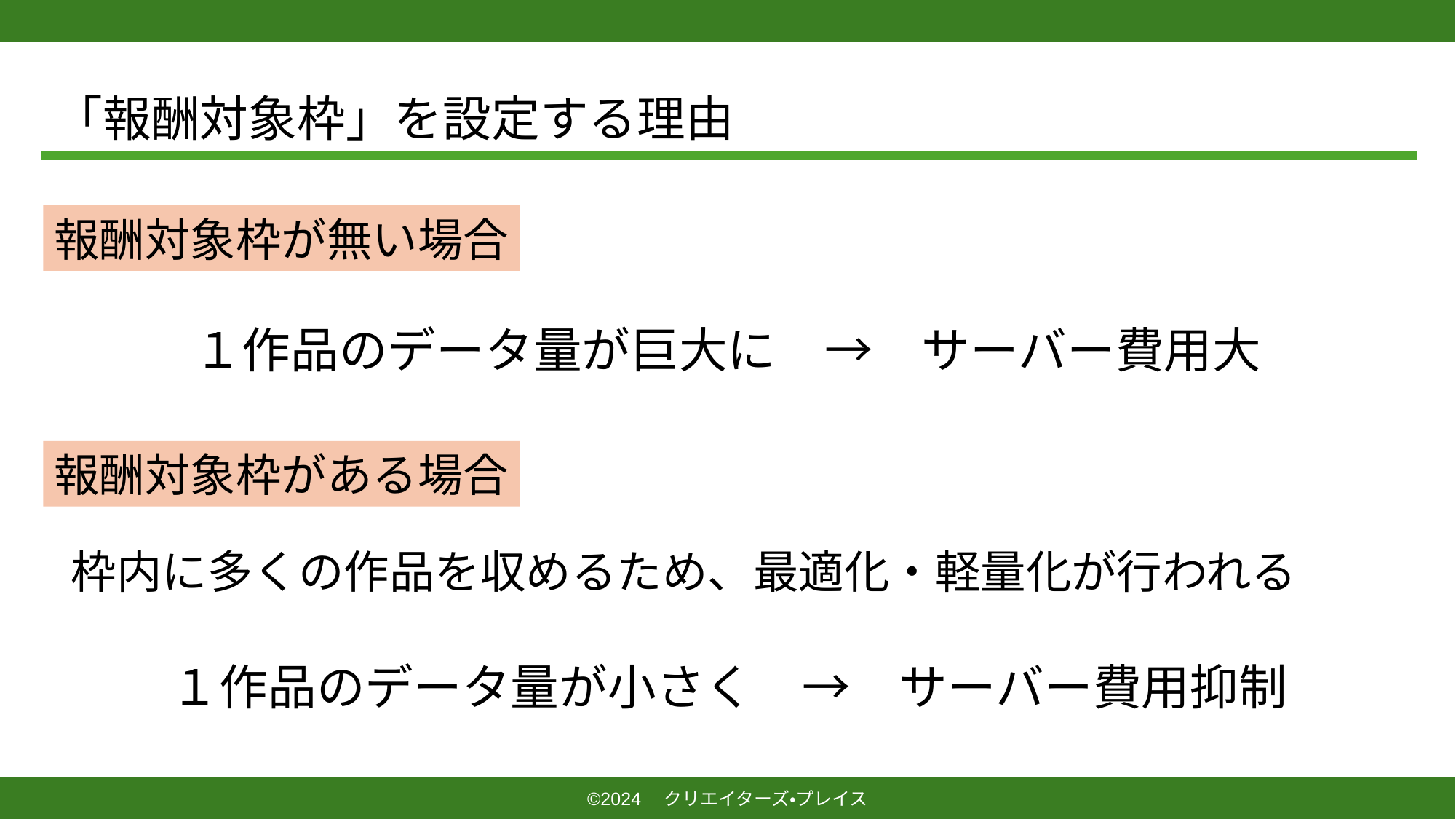

「報酬対象枠」を設定する理由
報酬対象枠が無い場合
１作品のデータ量が巨大に　→　サーバー費用大
報酬対象枠がある場合
枠内に多くの作品を収めるため、最適化・軽量化が行われる
１作品のデータ量が小さく　→　サーバー費用抑制
©2024　クリエイターズ・プレイス